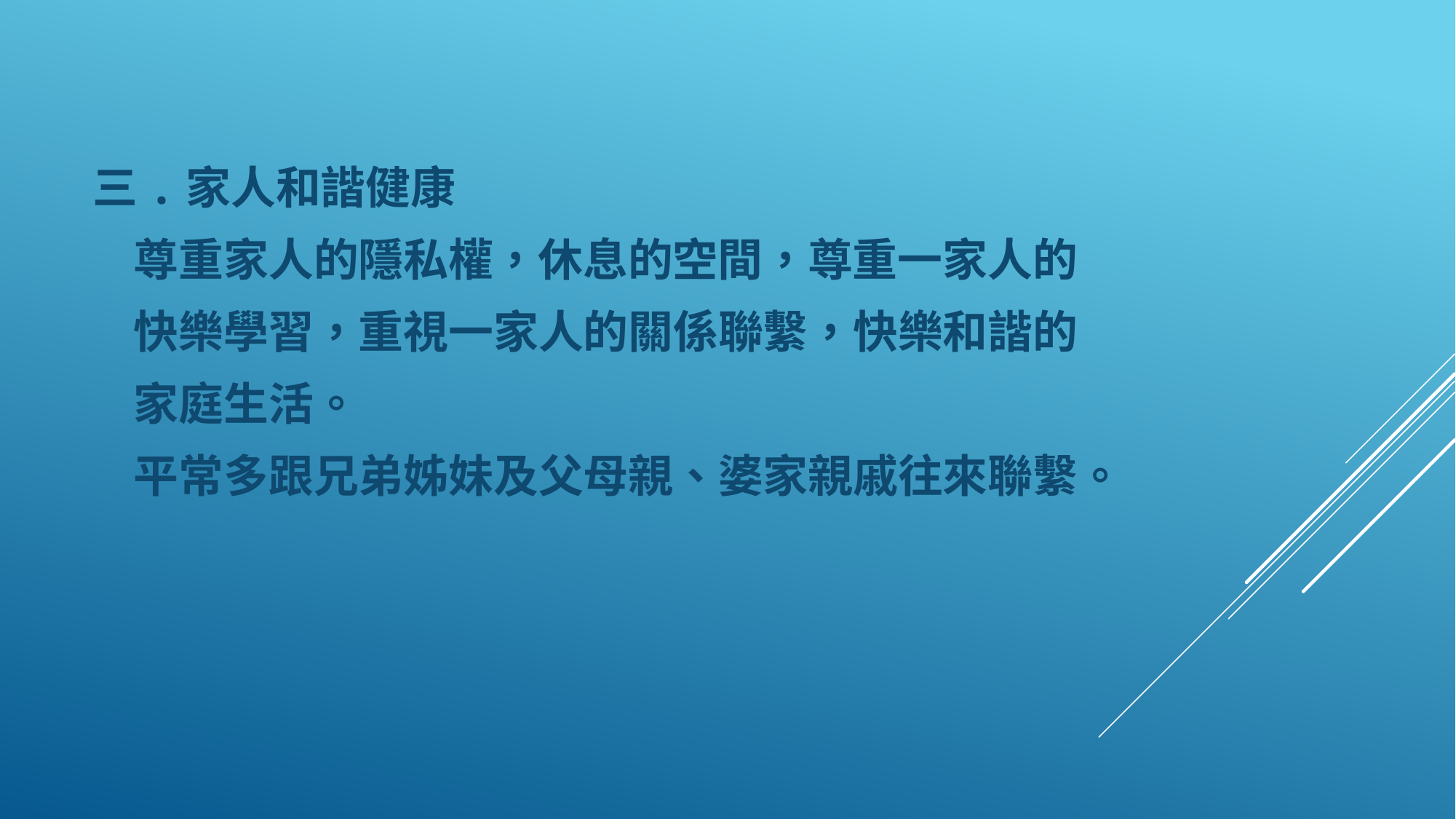

三.家人和諧健康
   尊重家人的隱私權，休息的空間，尊重一家人的
   快樂學習，重視一家人的關係聯繫，快樂和諧的
   家庭生活。
   平常多跟兄弟姊妹及父母親、婆家親戚往來聯繫。

#